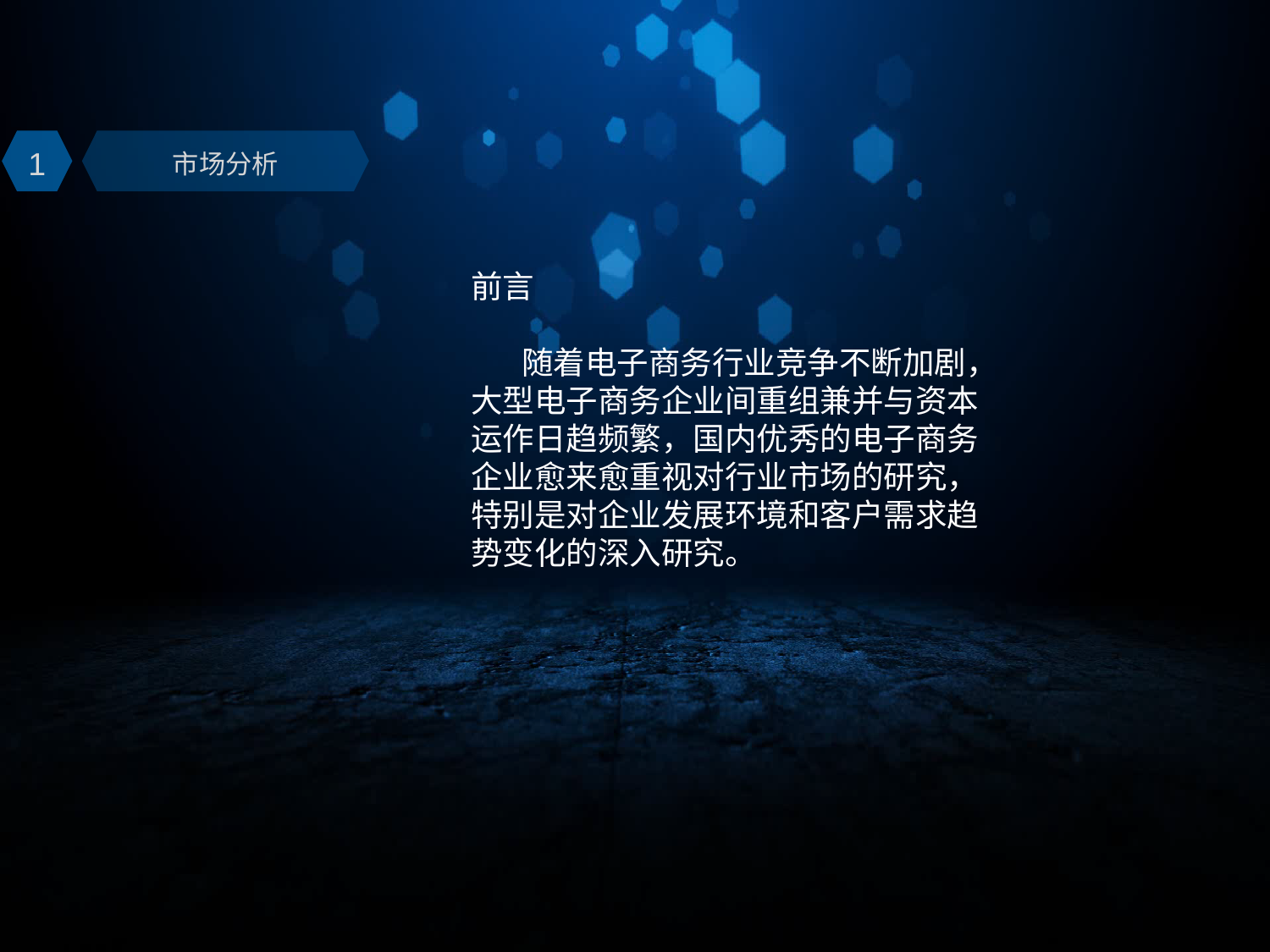

1

市场分析
前言

      随着电子商务行业竞争不断加剧，大型电子商务企业间重组兼并与资本运作日趋频繁，国内优秀的电子商务企业愈来愈重视对行业市场的研究，特别是对企业发展环境和客户需求趋势变化的深入研究。